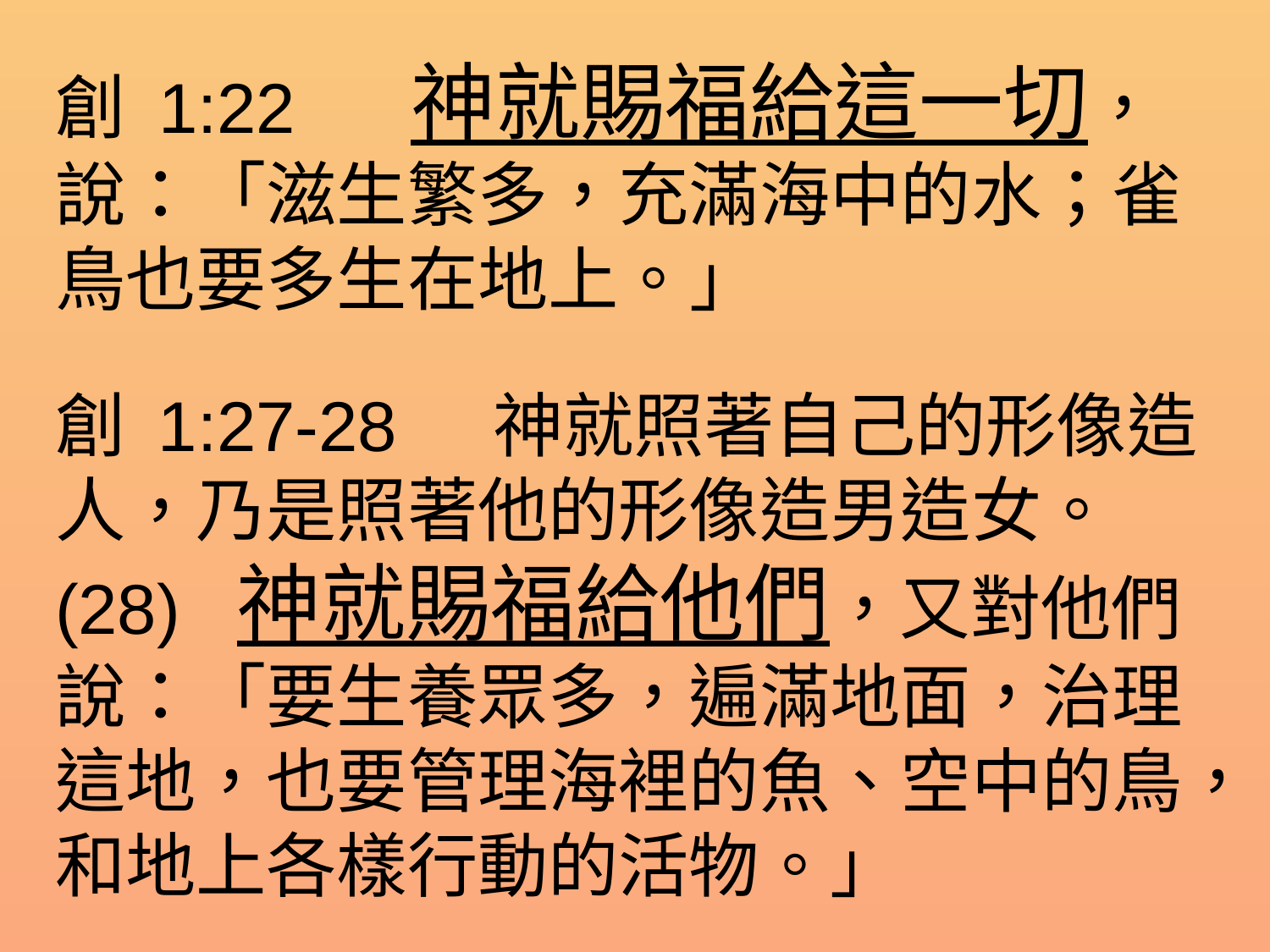

創 1:22     神就賜福給這一切，說：「滋生繁多，充滿海中的水；雀鳥也要多生在地上。」

創 1:27-28    神就照著自己的形像造人，乃是照著他的形像造男造女。  (28)  神就賜福給他們，又對他們說：「要生養眾多，遍滿地面，治理這地，也要管理海裡的魚、空中的鳥，和地上各樣行動的活物。」